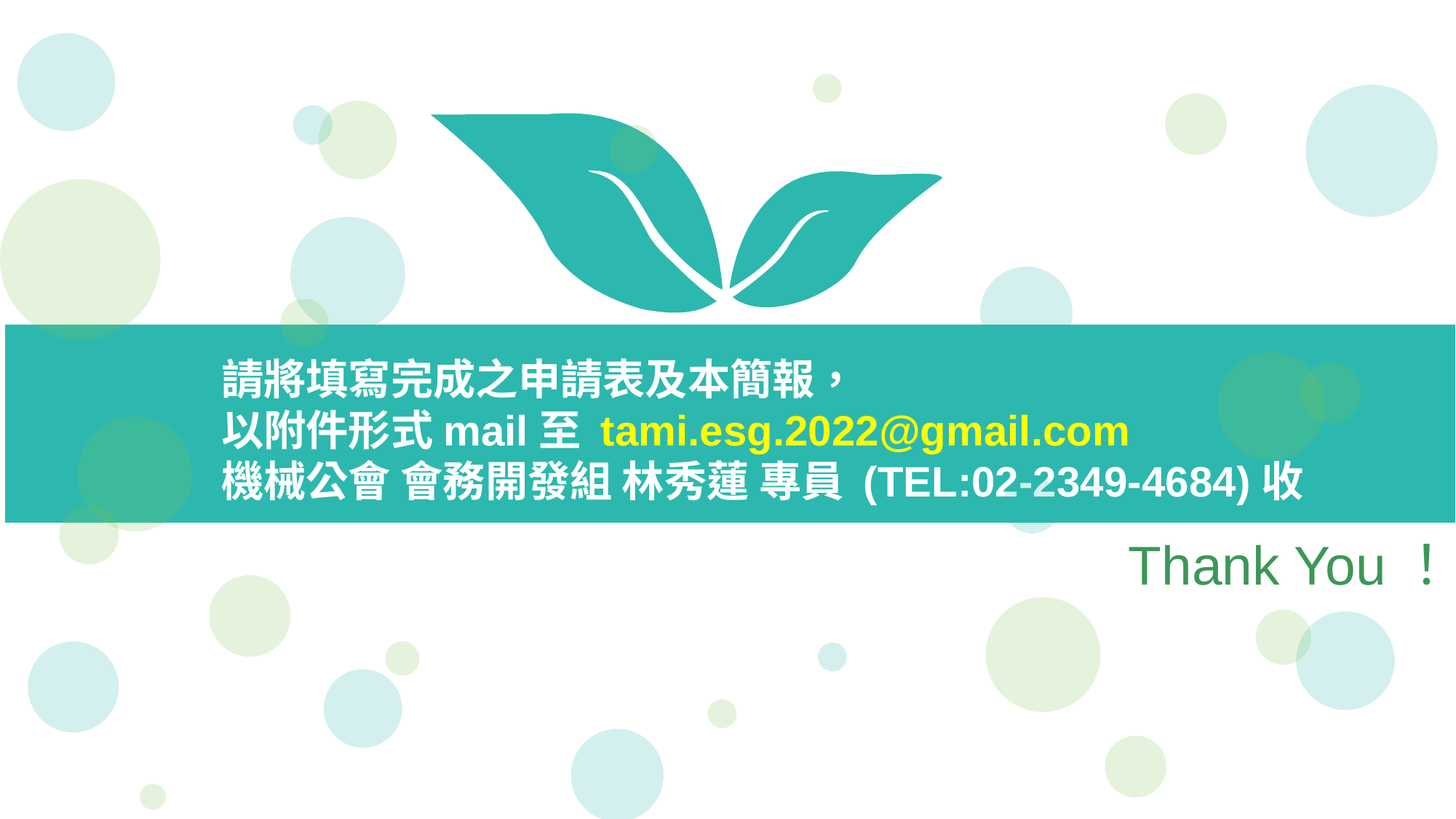

請將填寫完成之申請表及本簡報，
以附件形式mail至 tami.esg.2022@gmail.com
機械公會 會務開發組 林秀蓮 專員 (TEL:02-2349-4684)收

Thank You！